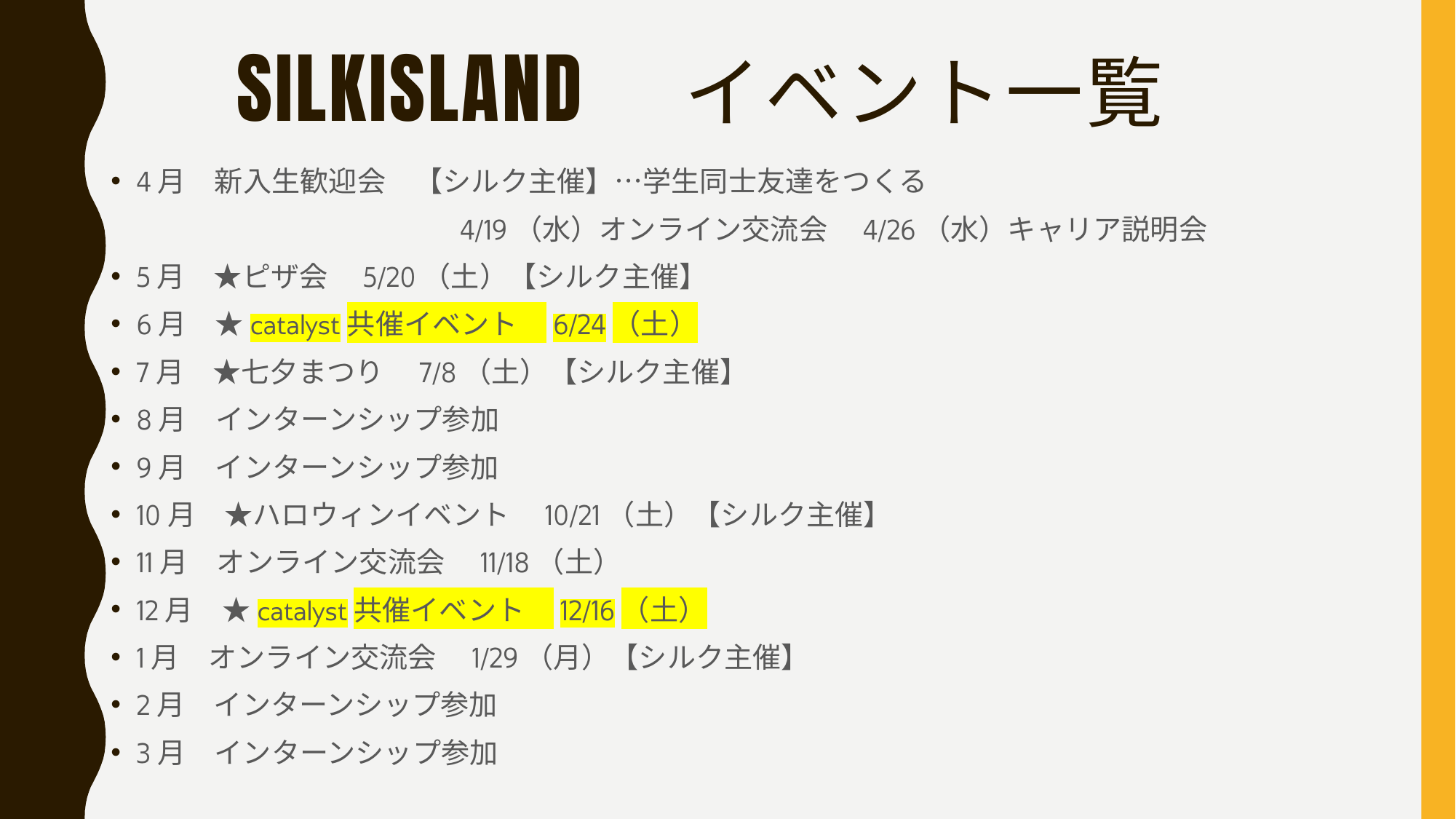

# Silkisland　イベント一覧
4月　新入生歓迎会　【シルク主催】…学生同士友達をつくる
　　　　　　　　　　　　4/19（水）オンライン交流会　4/26（水）キャリア説明会
5月　★ピザ会　5/20（土）【シルク主催】
6月　★catalyst共催イベント　6/24（土）
7月　★七夕まつり　7/8（土）【シルク主催】
8月　インターンシップ参加
9月　インターンシップ参加
10月　★ハロウィンイベント　10/21（土）【シルク主催】
11月　オンライン交流会　11/18（土）
12月　★catalyst共催イベント　12/16（土）
1月　オンライン交流会　1/29（月）【シルク主催】
2月　インターンシップ参加
3月　インターンシップ参加